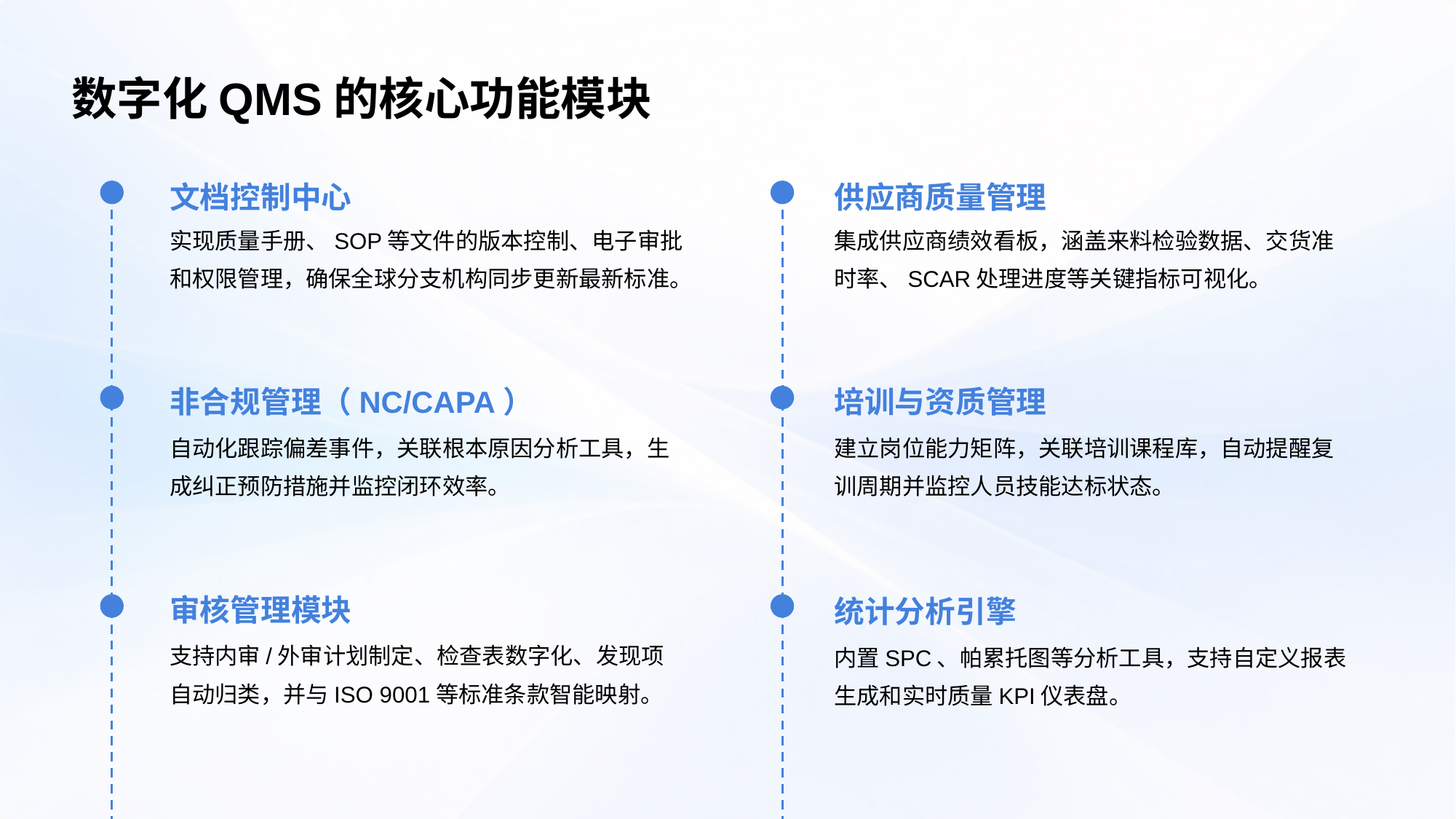

数字化QMS的核心功能模块
文档控制中心
供应商质量管理

实现质量手册、SOP等文件的版本控制、电子审批和权限管理，确保全球分支机构同步更新最新标准。
集成供应商绩效看板，涵盖来料检验数据、交货准时率、SCAR处理进度等关键指标可视化。
非合规管理（NC/CAPA）
培训与资质管理
自动化跟踪偏差事件，关联根本原因分析工具，生成纠正预防措施并监控闭环效率。
建立岗位能力矩阵，关联培训课程库，自动提醒复训周期并监控人员技能达标状态。
审核管理模块
统计分析引擎
支持内审/外审计划制定、检查表数字化、发现项自动归类，并与ISO 9001等标准条款智能映射。
内置SPC、帕累托图等分析工具，支持自定义报表生成和实时质量KPI仪表盘。